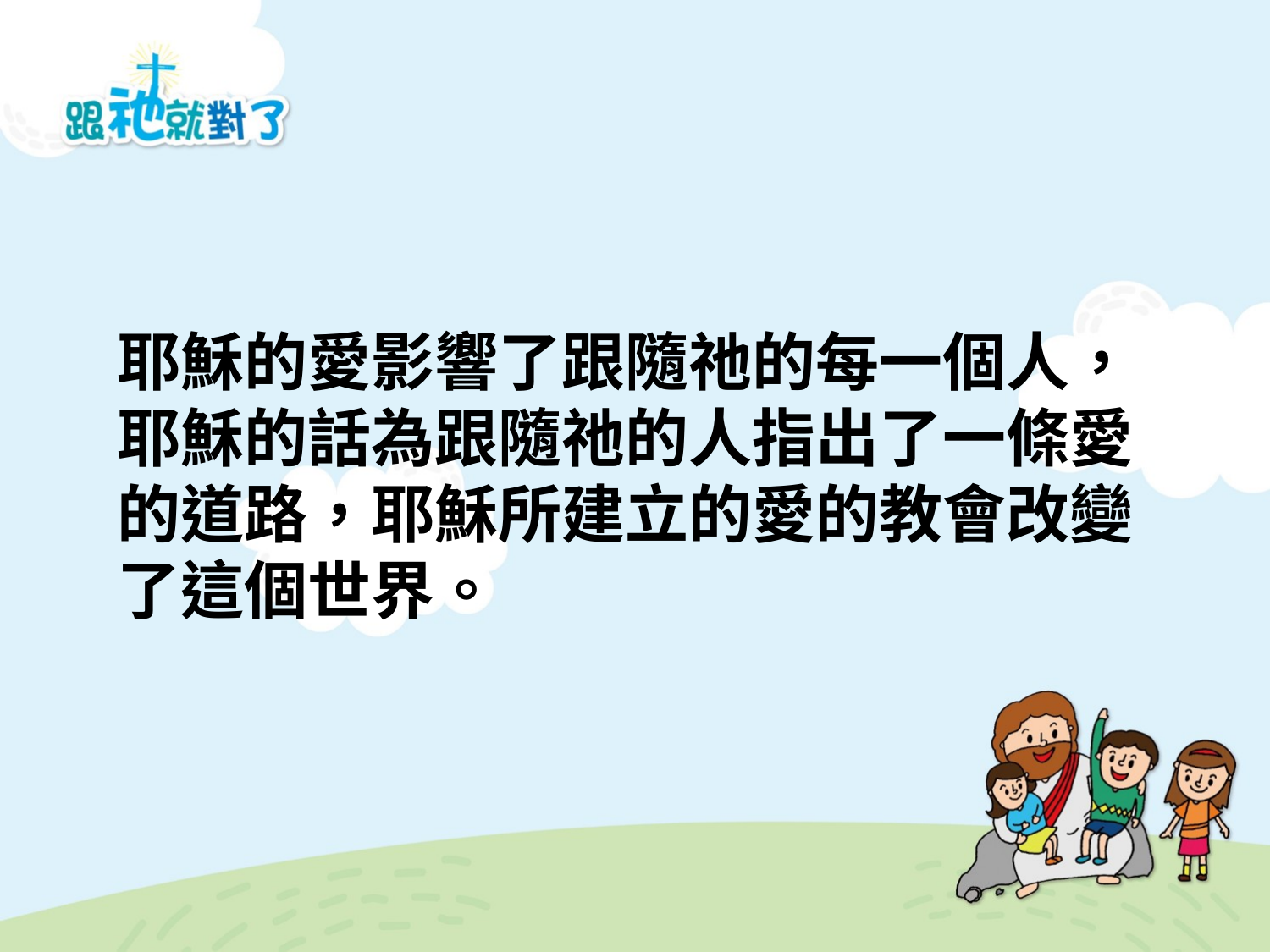

耶穌的愛影響了跟隨祂的每一個人，耶穌的話為跟隨祂的人指出了一條愛的道路，耶穌所建立的愛的教會改變了這個世界。